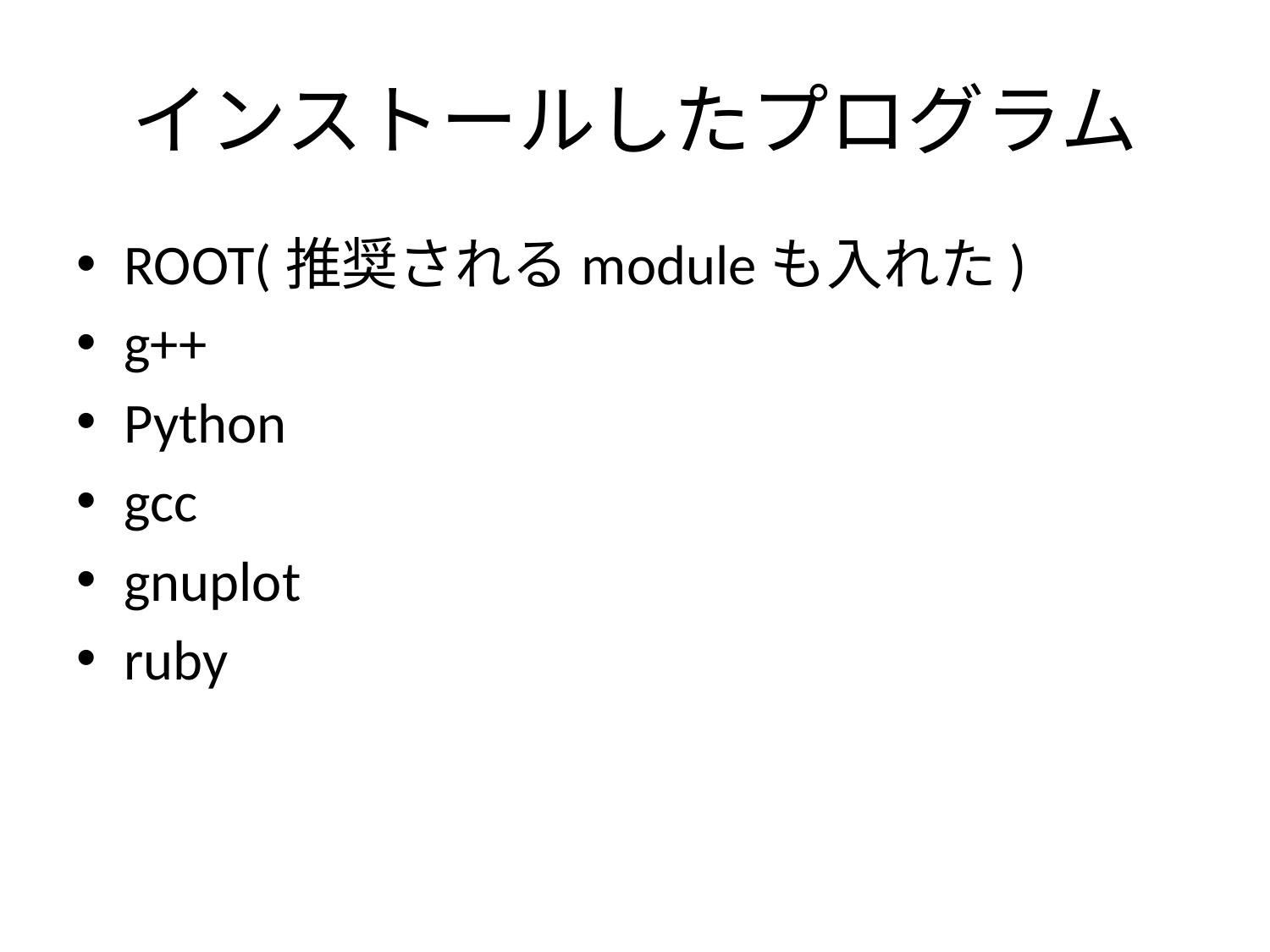

# インストールしたプログラム
ROOT(推奨されるmoduleも入れた)
g++
Python
gcc
gnuplot
ruby